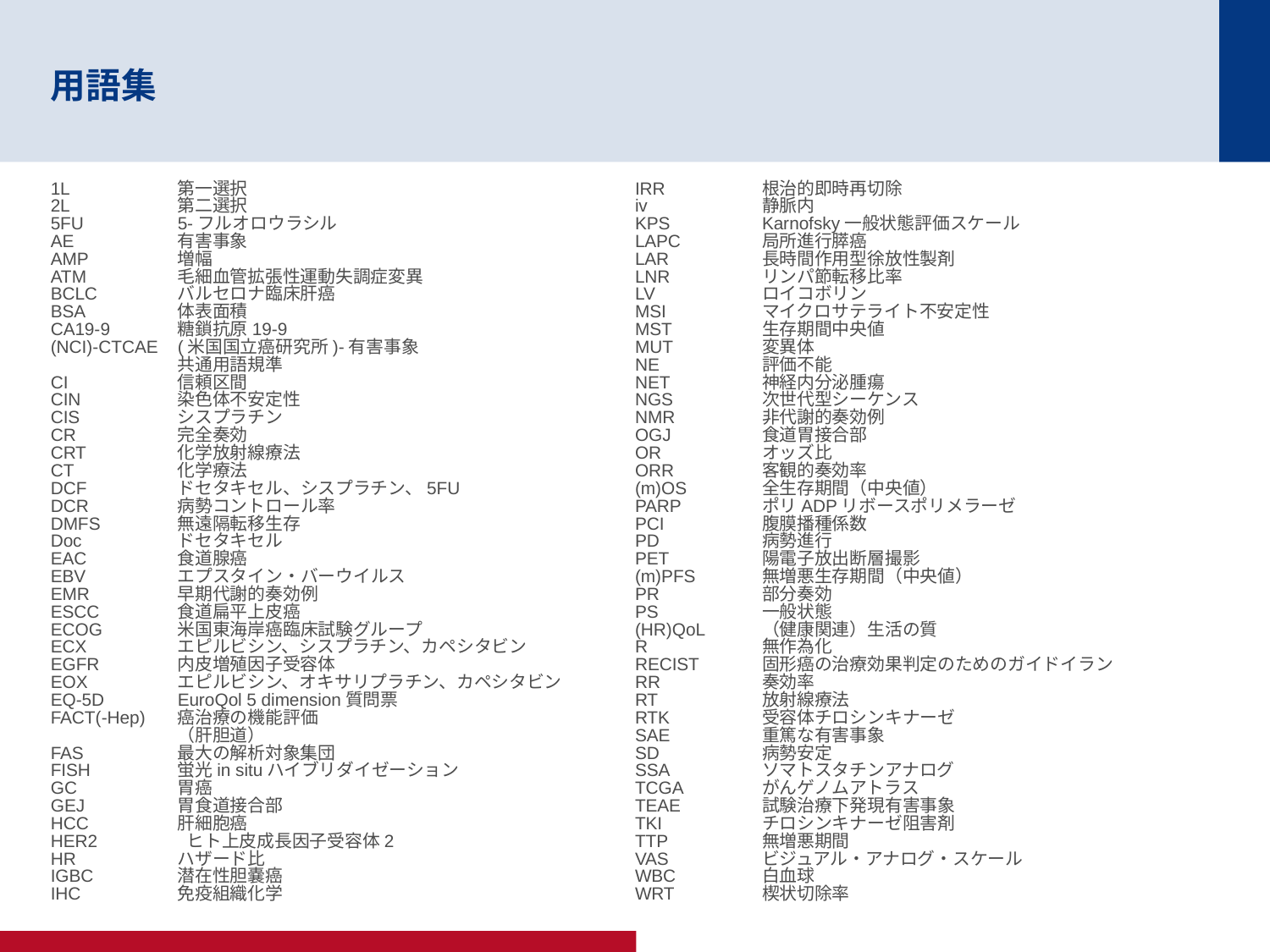

# 用語集
1L	第一選択
2L	第二選択
5FU	5-フルオロウラシル
AE	有害事象
AMP	増幅
ATM	毛細血管拡張性運動失調症変異
BCLC	バルセロナ臨床肝癌
BSA	体表面積
CA19-9	糖鎖抗原19-9
(NCI)-CTCAE	(米国国立癌研究所)-有害事象
	共通用語規準
CI	信頼区間
CIN	染色体不安定性
CIS	シスプラチン
CR	完全奏効
CRT	化学放射線療法
CT	化学療法
DCF	ドセタキセル、シスプラチン、5FU
DCR	病勢コントロール率
DMFS	無遠隔転移生存
Doc	ドセタキセル
EAC	食道腺癌
EBV	エプスタイン・バーウイルス
EMR	早期代謝的奏効例
ESCC	食道扁平上皮癌
ECOG	米国東海岸癌臨床試験グループ
ECX	エピルビシン、シスプラチン、カペシタビン
EGFR	内皮増殖因子受容体
EOX	エピルビシン、オキサリプラチン、カペシタビン
EQ-5D	EuroQol 5 dimension質問票
FACT(-Hep)	癌治療の機能評価
	（肝胆道）
FAS	最大の解析対象集団
FISH	蛍光in situハイブリダイゼーション
GC	胃癌
GEJ	胃食道接合部
HCC	肝細胞癌
HER2	 ヒト上皮成長因子受容体2
HR	ハザード比
IGBC	潜在性胆嚢癌
IHC	免疫組織化学

IRR	根治的即時再切除
iv	静脈内
KPS	Karnofsky一般状態評価スケール
LAPC	局所進行膵癌
LAR	長時間作用型徐放性製剤
LNR	リンパ節転移比率
LV	ロイコボリン
MSI	マイクロサテライト不安定性
MST	生存期間中央値
MUT	変異体
NE	評価不能
NET	神経内分泌腫瘍
NGS	次世代型シーケンス
NMR	非代謝的奏効例
OGJ	食道胃接合部
OR	オッズ比
ORR	客観的奏効率
(m)OS	全生存期間（中央値）
PARP	ポリADPリボースポリメラーゼ
PCI	腹膜播種係数
PD	病勢進行
PET	陽電子放出断層撮影
(m)PFS	無増悪生存期間（中央値）
PR	部分奏効
PS	一般状態
(HR)QoL	（健康関連）生活の質
R	無作為化
RECIST	固形癌の治療効果判定のためのガイドイラン
RR	奏効率
RT	放射線療法
RTK	受容体チロシンキナーゼ
SAE	重篤な有害事象
SD	病勢安定
SSA	ソマトスタチンアナログ
TCGA	がんゲノムアトラス
TEAE	試験治療下発現有害事象
TKI	チロシンキナーゼ阻害剤
TTP	無増悪期間
VAS	ビジュアル・アナログ・スケール
WBC	白血球
WRT	楔状切除率